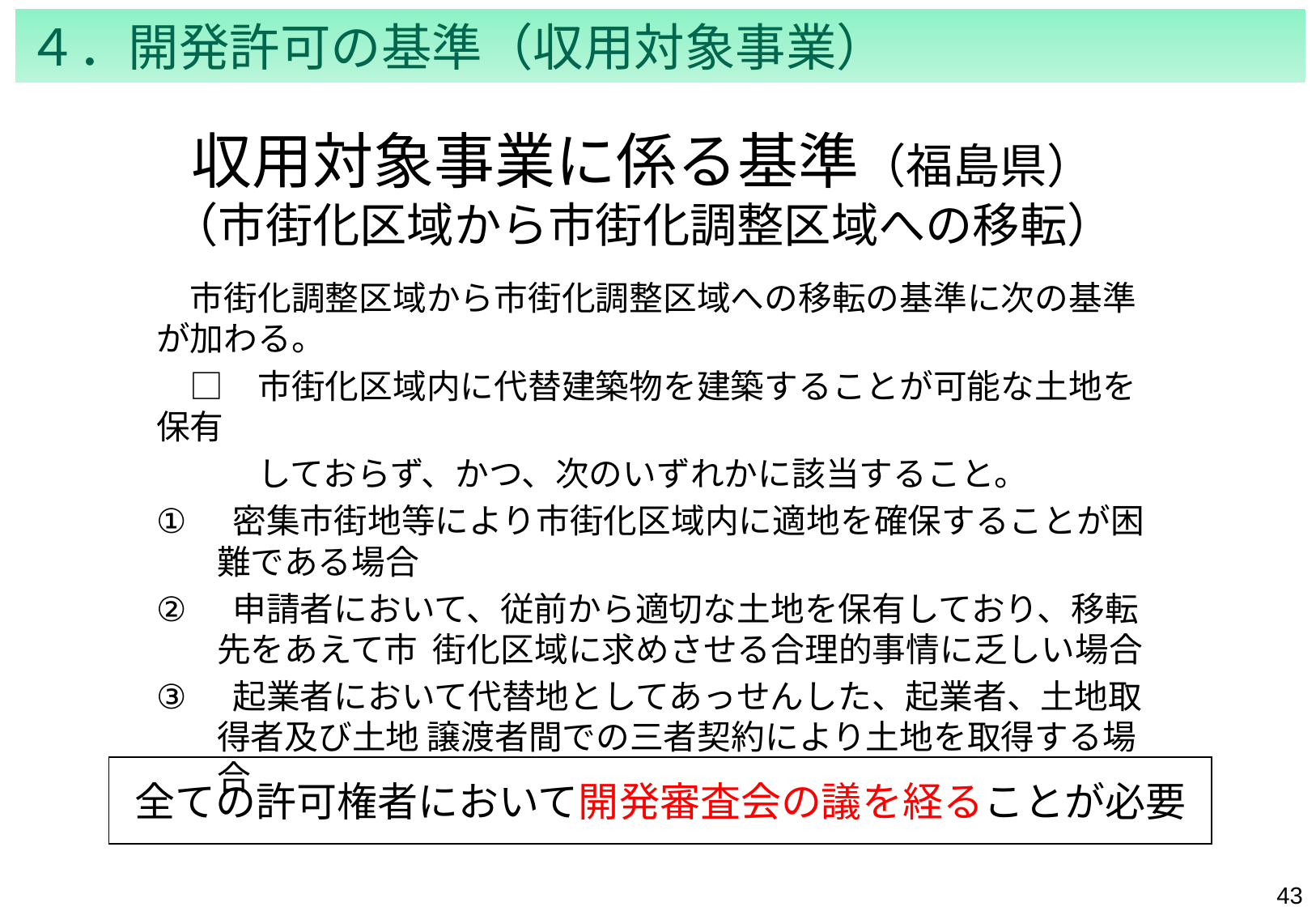

４．開発許可の基準（収用対象事業）
# 収用対象事業に係る基準（福島県） （市街化区域から市街化調整区域への移転）
　市街化調整区域から市街化調整区域への移転の基準に次の基準が加わる。
　□　市街化区域内に代替建築物を建築することが可能な土地を保有
　　　しておらず、かつ、次のいずれかに該当すること。
 密集市街地等により市街化区域内に適地を確保することが困難である場合
 申請者において、従前から適切な土地を保有しており、移転先をあえて市  街化区域に求めさせる合理的事情に乏しい場合
 起業者において代替地としてあっせんした、起業者、土地取得者及び土地 譲渡者間での三者契約により土地を取得する場合

全ての許可権者において開発審査会の議を経ることが必要
43